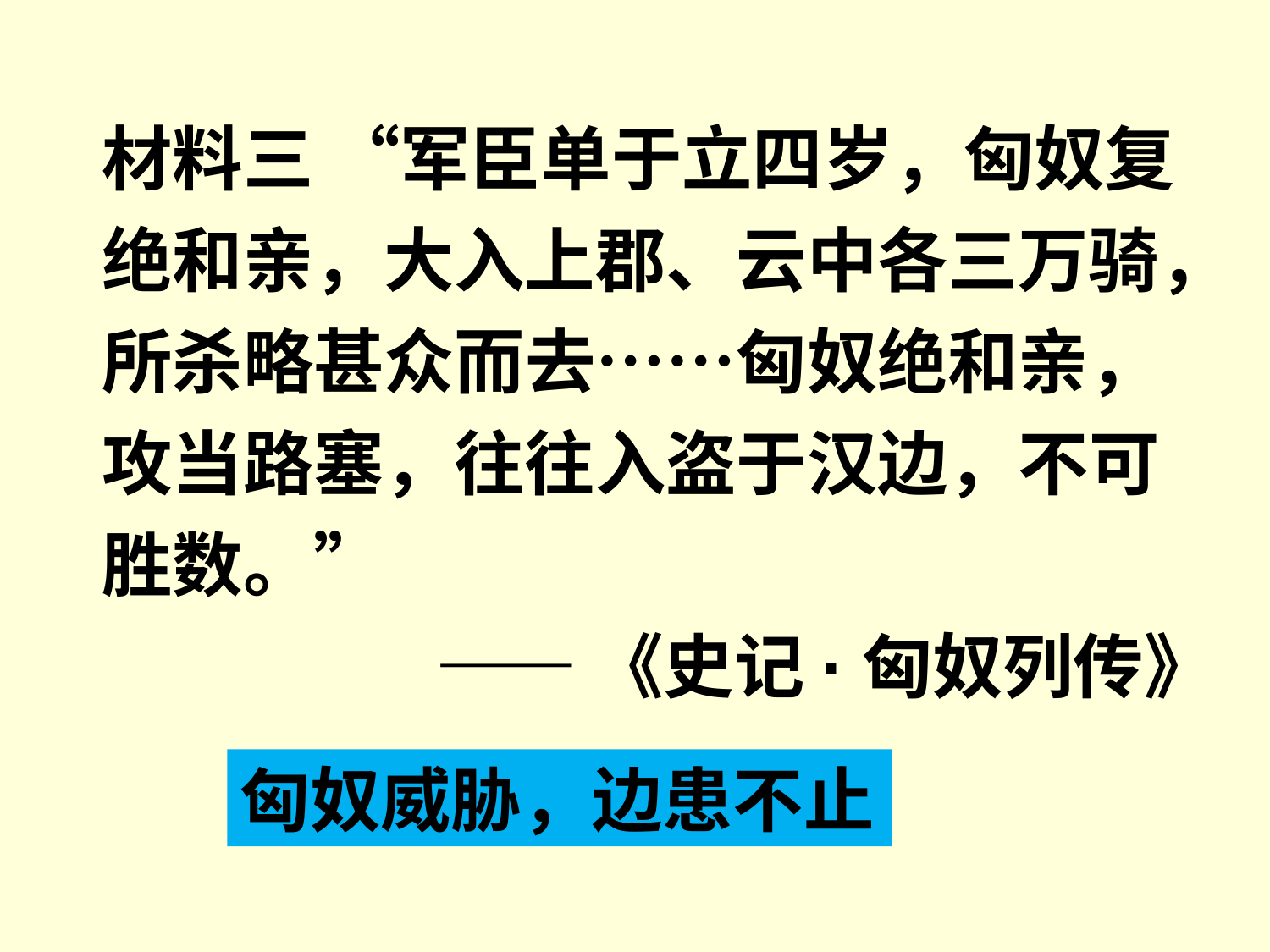

材料三 “军臣单于立四岁，匈奴复绝和亲，大入上郡、云中各三万骑，所杀略甚众而去……匈奴绝和亲，攻当路塞，往往入盗于汉边，不可胜数。”
——《史记·匈奴列传》
匈奴威胁，边患不止